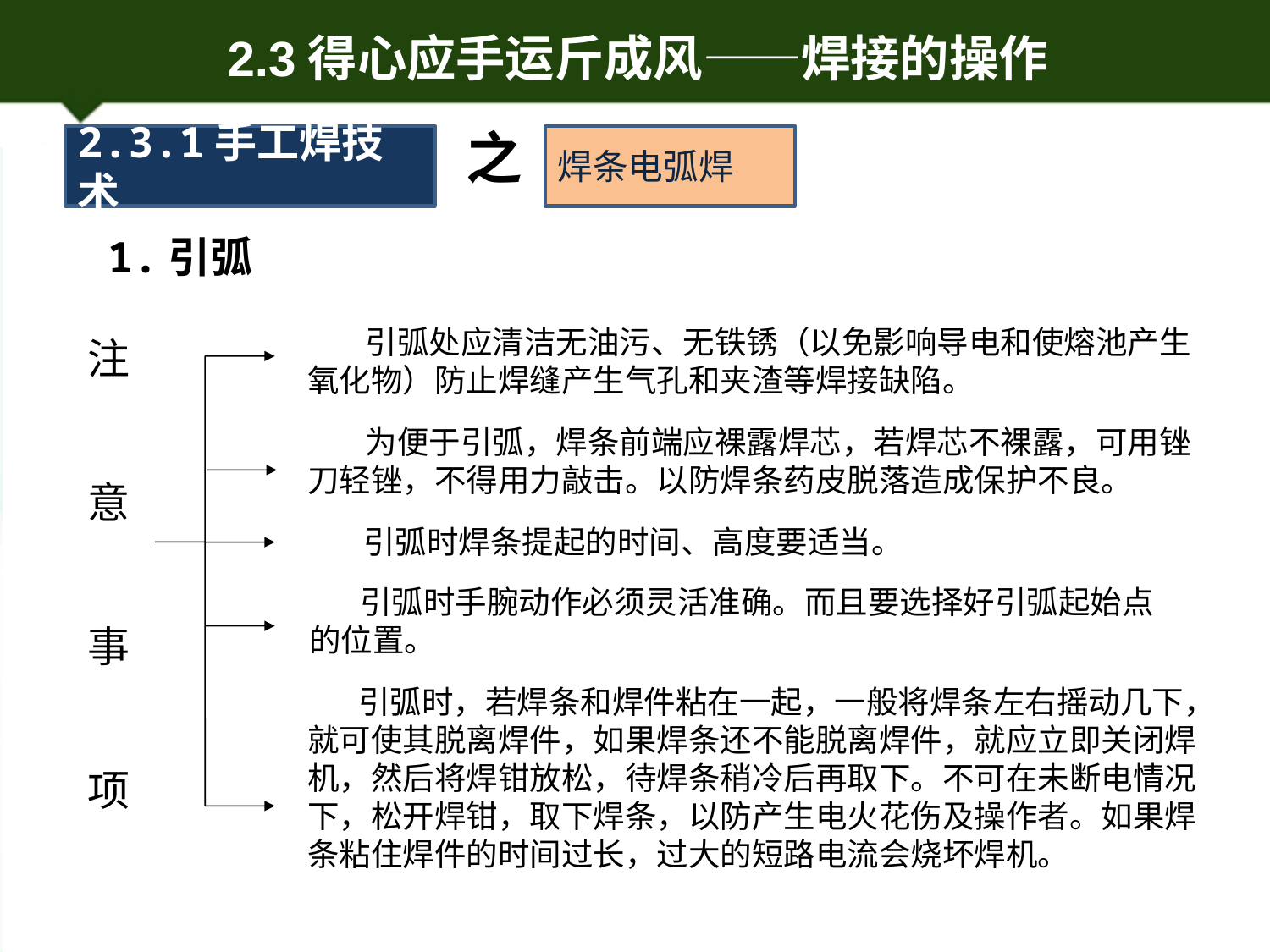

之
2.3.1手工焊技术
焊条电弧焊
1.引弧
       引弧处应清洁无油污、无铁锈（以免影响导电和使熔池产生氧化物）防止焊缝产生气孔和夹渣等焊接缺陷。
注

意

事

项

       为便于引弧，焊条前端应裸露焊芯，若焊芯不裸露，可用锉刀轻锉，不得用力敲击。以防焊条药皮脱落造成保护不良。
引弧时焊条提起的时间、高度要适当。
      引弧时手腕动作必须灵活准确。而且要选择好引弧起始点的位置。
      引弧时，若焊条和焊件粘在一起，一般将焊条左右摇动几下，就可使其脱离焊件，如果焊条还不能脱离焊件，就应立即关闭焊机，然后将焊钳放松，待焊条稍冷后再取下。不可在未断电情况下，松开焊钳，取下焊条，以防产生电火花伤及操作者。如果焊条粘住焊件的时间过长，过大的短路电流会烧坏焊机。